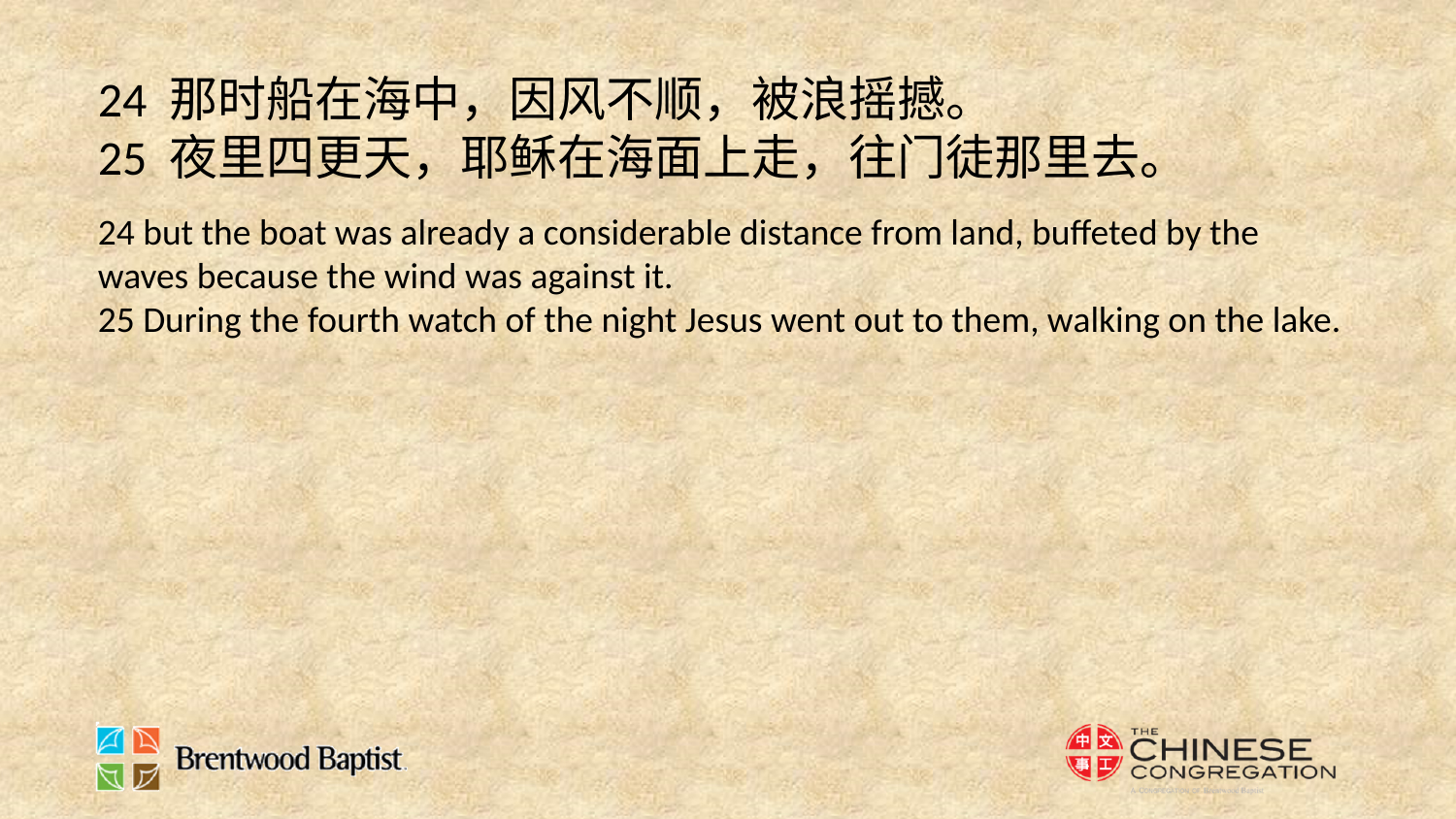

24 那时船在海中，因风不顺，被浪摇撼。
25 夜里四更天，耶稣在海面上走，往门徒那里去。

24 but the boat was already a considerable distance from land, buffeted by the waves because the wind was against it.
25 During the fourth watch of the night Jesus went out to them, walking on the lake.